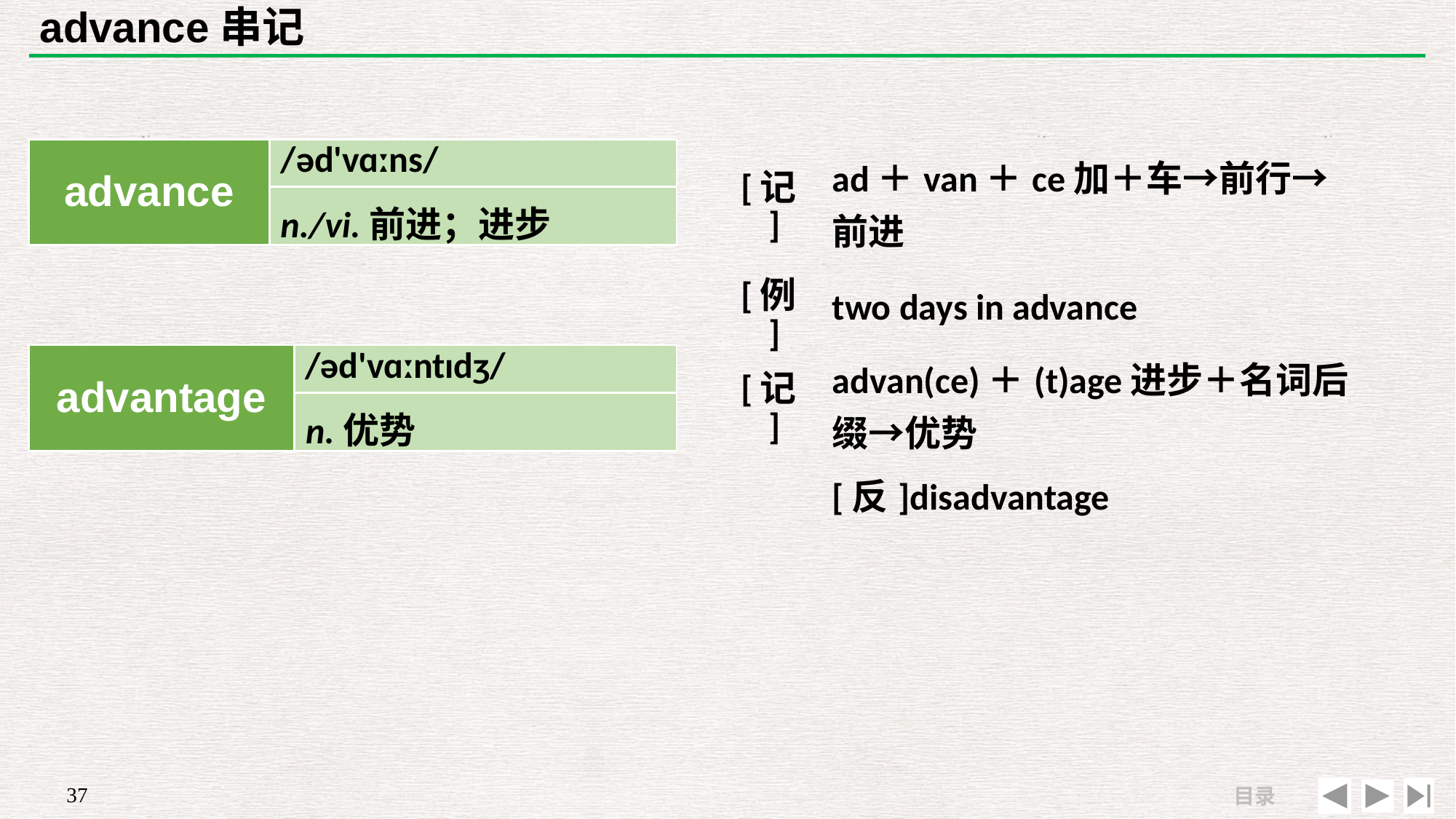

# advance串记

| advance | /əd'vɑːns/ |
| --- | --- |
|  |  |
| [记] | ad＋van＋ce加＋车→前行→前进 |
| --- | --- |
| [例] | two days in advance |
n./vi.前进；进步
| advantage | /əd'vɑːntɪdʒ/ |
| --- | --- |
|  |  |
| [记] | advan(ce)＋(t)age进步＋名词后缀→优势 |
| --- | --- |
|  | [反]disadvantage |
n.优势